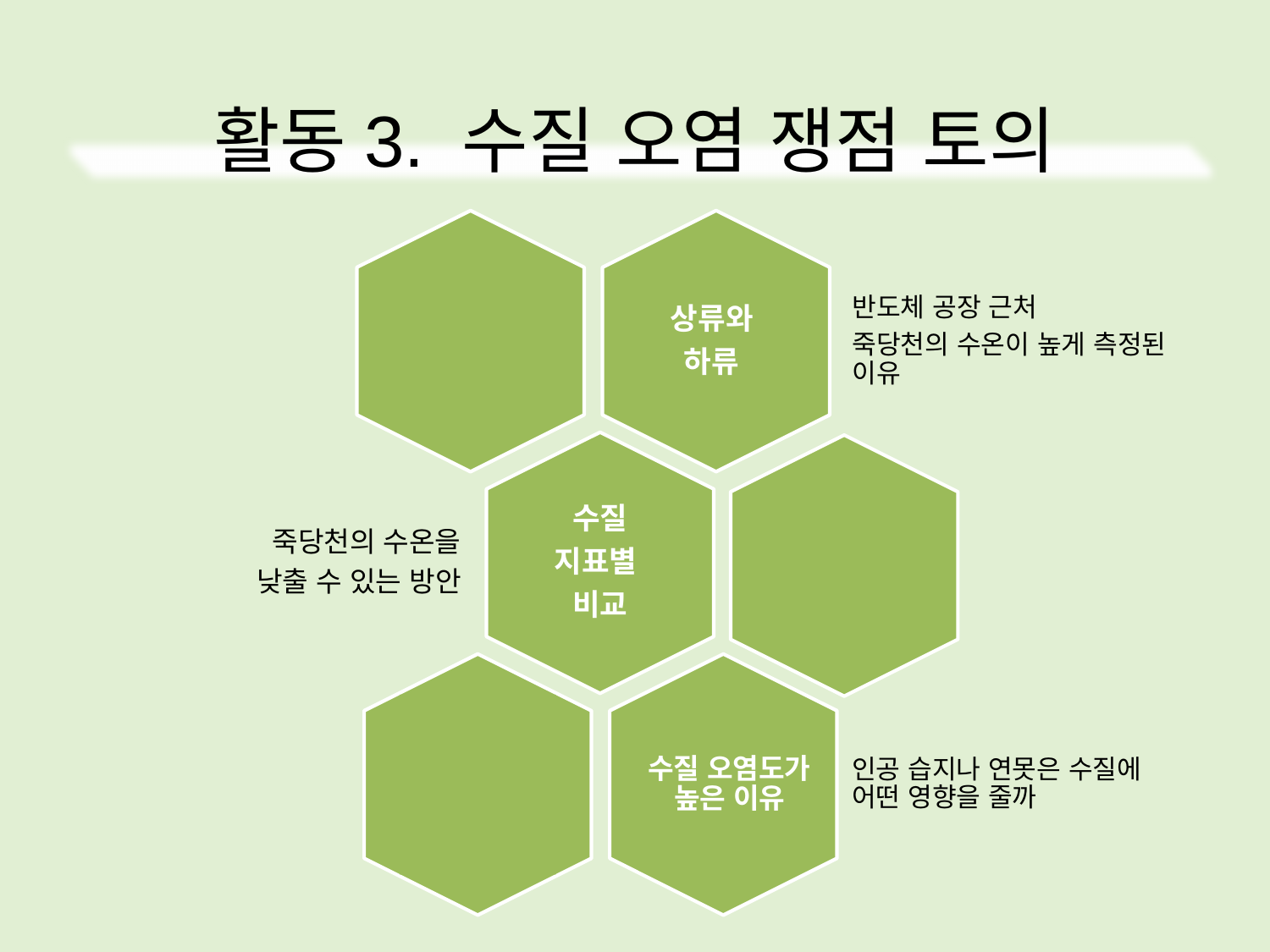

활동3. 수질 오염 쟁점 토의

상류와
하류

반도체 공장 근처
죽당천의 수온이 높게 측정된 이유

수질
지표별
비교

죽당천의 수온을
낮출 수 있는 방안

수질 오염도가 높은 이유

인공 습지나 연못은 수질에 어떤 영향을 줄까